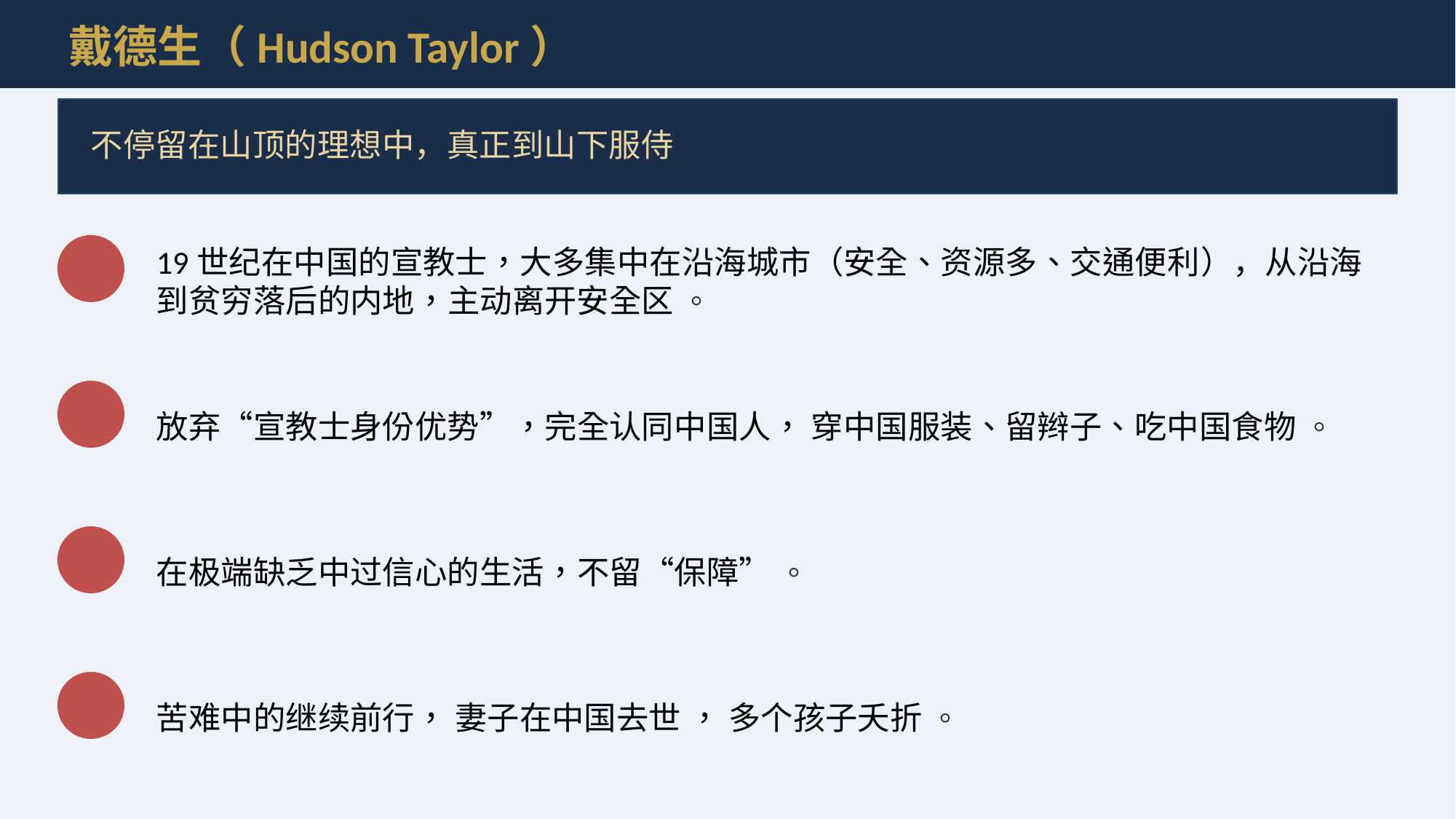

戴德生（Hudson Taylor）

不停留在山顶的理想中，真正到山下服侍
19世纪在中国的宣教士，大多集中在沿海城市（安全、资源多、交通便利），从沿海到贫穷落后的内地，主动离开安全区 。

放弃“宣教士身份优势”，完全认同中国人， 穿中国服装、留辫子、吃中国食物 。

在极端缺乏中过信心的生活，不留“保障” 。

苦难中的继续前行， 妻子在中国去世 ， 多个孩子夭折 。